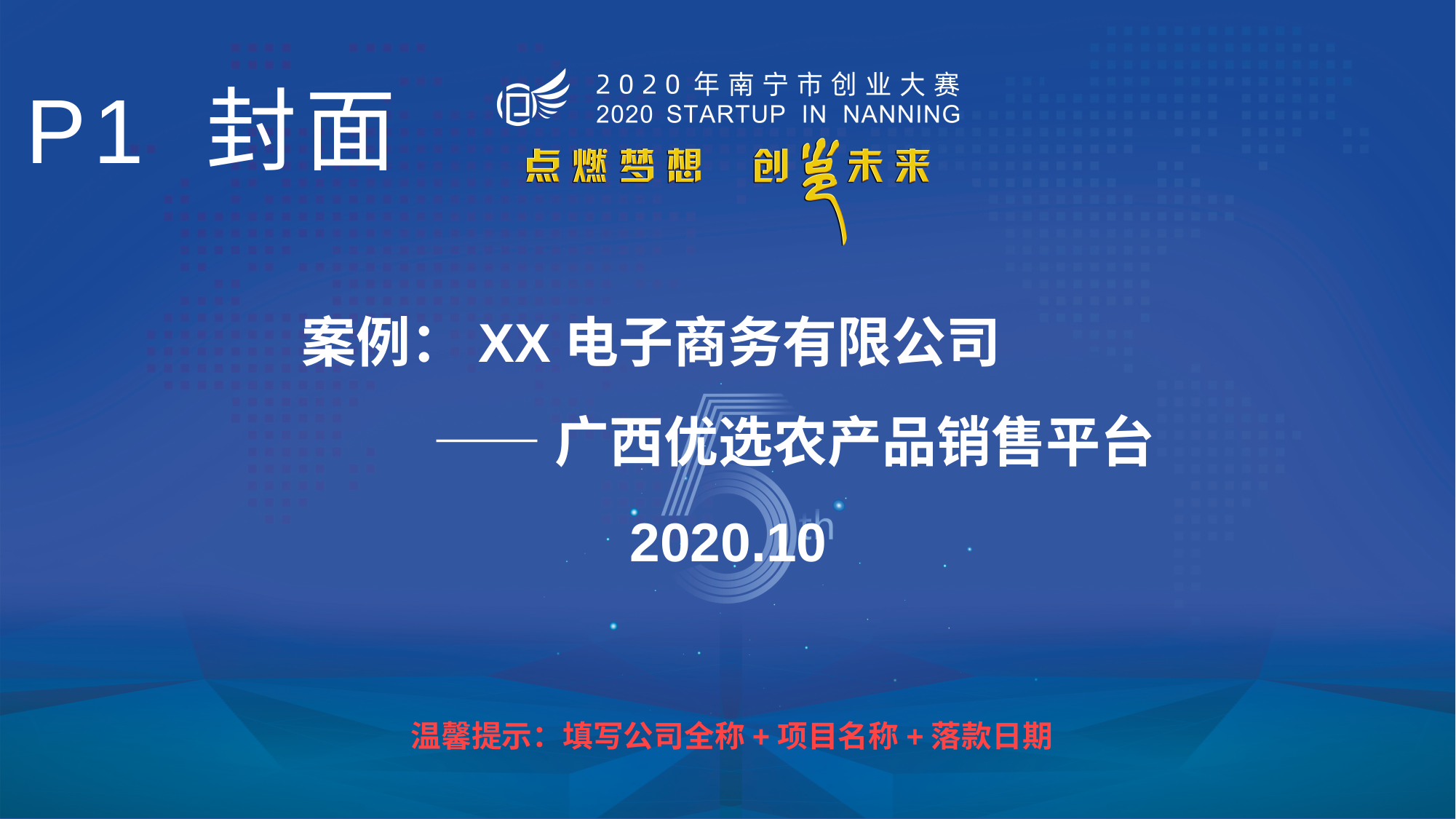

P1 封面
案例：XX电子商务有限公司
——广西优选农产品销售平台
2020.10
温馨提示：填写公司全称+项目名称+落款日期